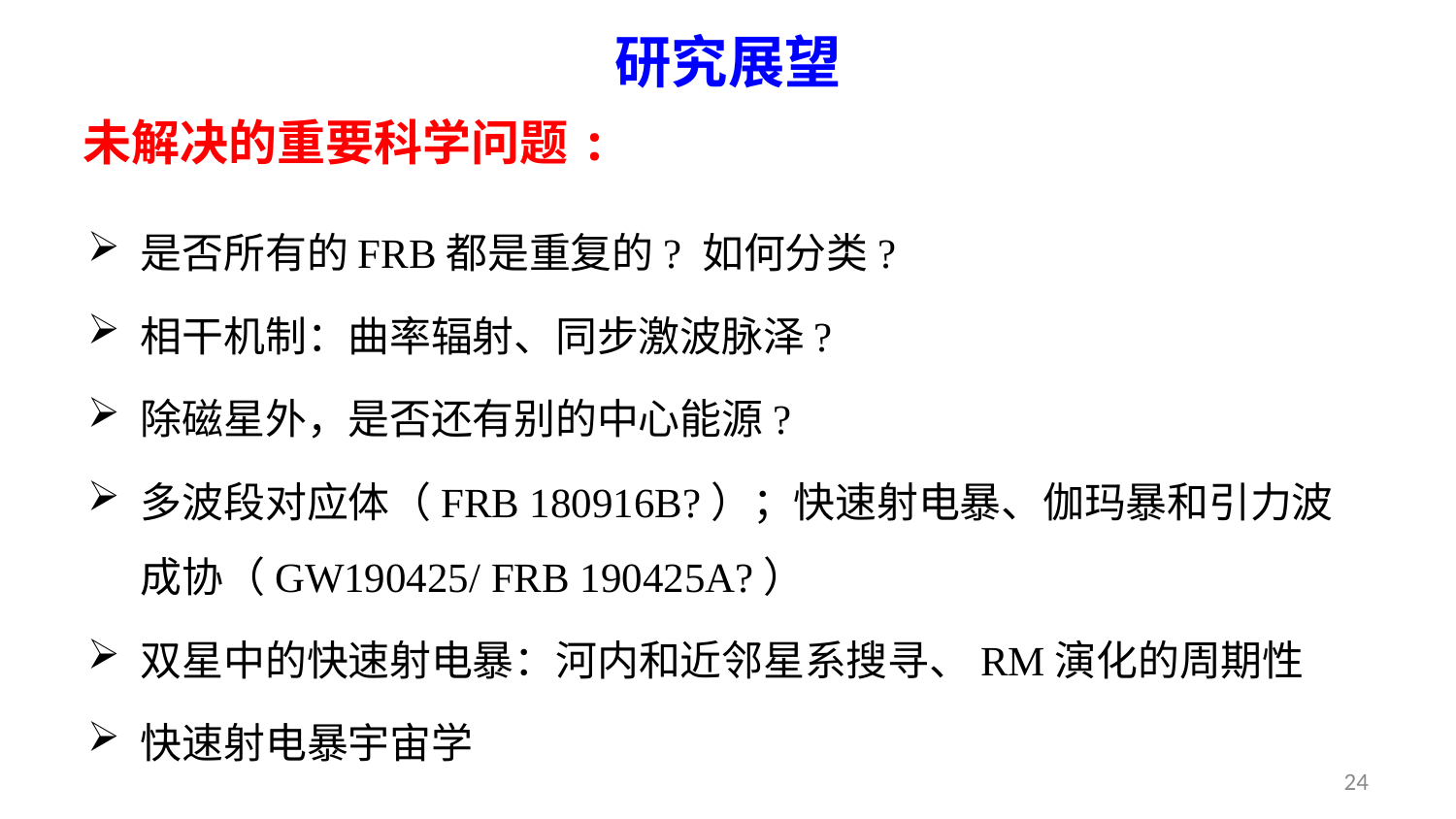

# 研究展望
未解决的重要科学问题:
是否所有的FRB都是重复的? 如何分类?
相干机制：曲率辐射、同步激波脉泽?
除磁星外，是否还有别的中心能源?
多波段对应体（FRB 180916B?）；快速射电暴、伽玛暴和引力波成协（GW190425/ FRB 190425A?）
双星中的快速射电暴：河内和近邻星系搜寻、RM演化的周期性
快速射电暴宇宙学
24